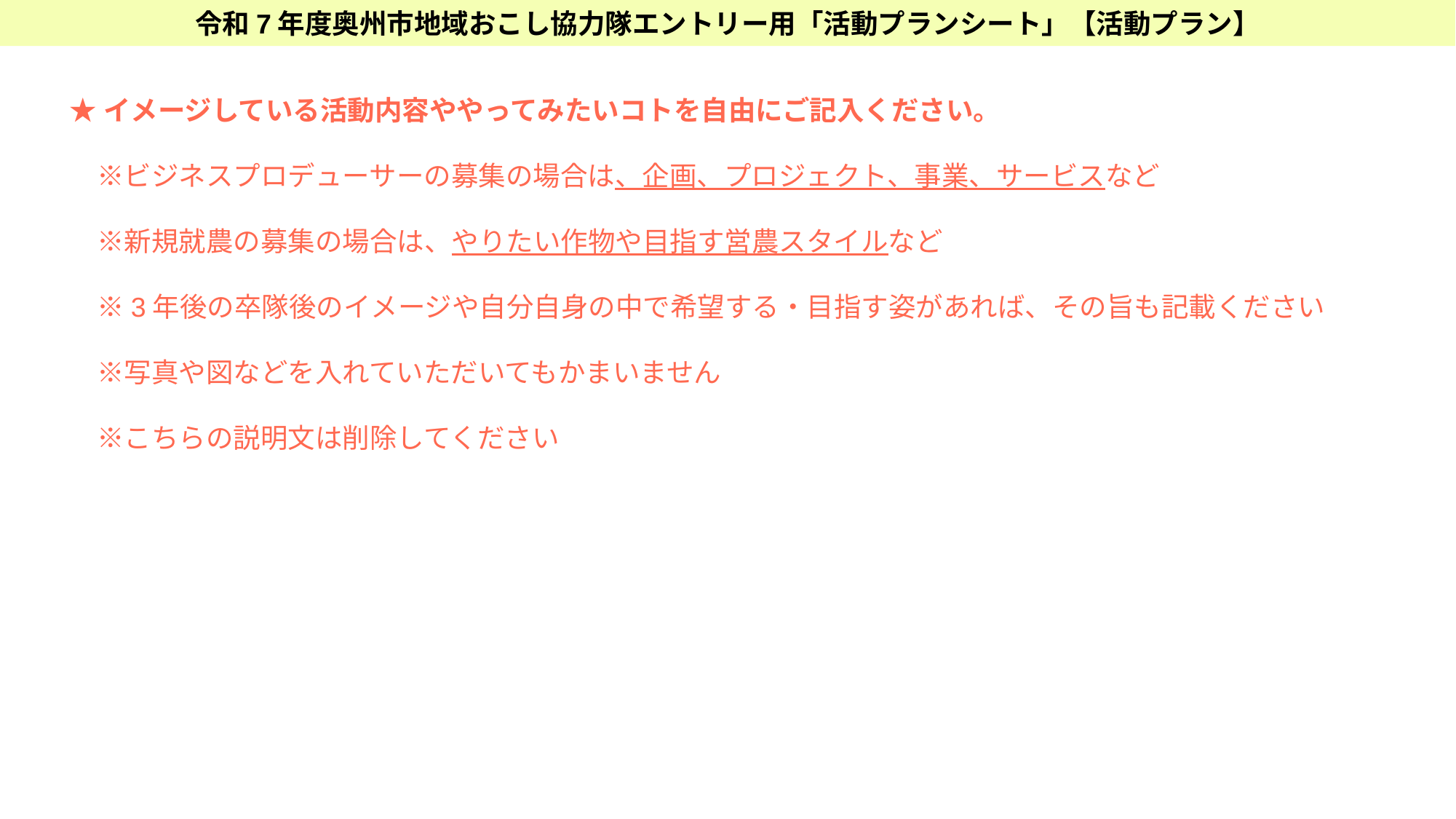

令和7年度奥州市地域おこし協力隊エントリー用「活動プランシート」【活動プラン】
★イメージしている活動内容ややってみたいコトを自由にご記入ください。

　※ビジネスプロデューサーの募集の場合は、企画、プロジェクト、事業、サービスなど

　※新規就農の募集の場合は、やりたい作物や目指す営農スタイルなど

　※3年後の卒隊後のイメージや自分自身の中で希望する・目指す姿があれば、その旨も記載ください

　※写真や図などを入れていただいてもかまいません

　※こちらの説明文は削除してください